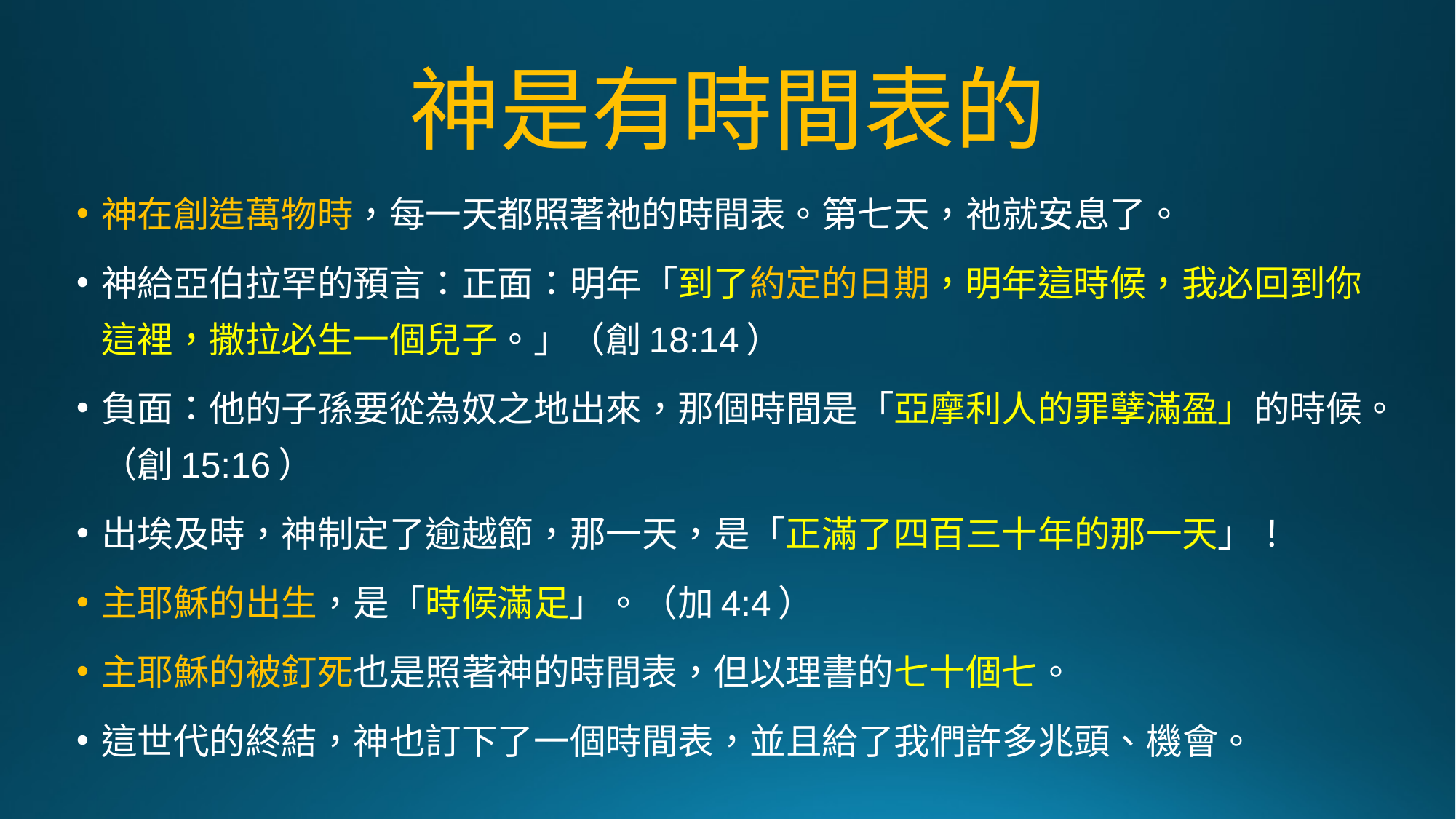

# 神是有時間表的
神在創造萬物時，每一天都照著祂的時間表。第七天，祂就安息了。
神給亞伯拉罕的預言：正面：明年「到了約定的日期，明年這時候，我必回到你這裡，撒拉必生一個兒子。」（創18:14）
負面：他的子孫要從為奴之地出來，那個時間是「亞摩利人的罪孽滿盈」的時候。（創15:16）
出埃及時，神制定了逾越節，那一天，是「正滿了四百三十年的那一天」！
主耶穌的出生，是「時候滿足」。（加4:4）
主耶穌的被釘死也是照著神的時間表，但以理書的七十個七。
這世代的終結，神也訂下了一個時間表，並且給了我們許多兆頭、機會。